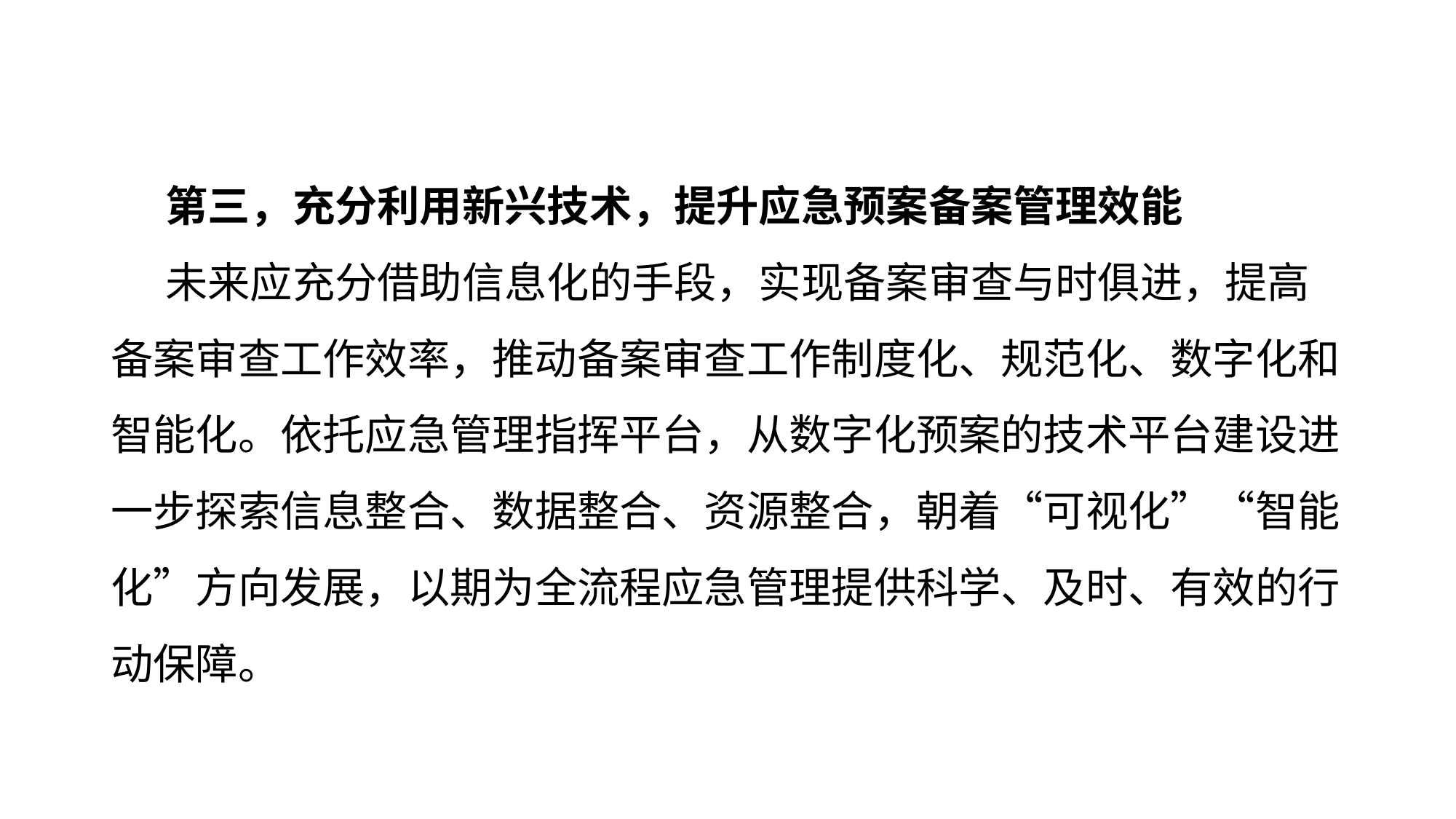

#
第三，充分利用新兴技术，提升应急预案备案管理效能
未来应充分借助信息化的手段，实现备案审查与时俱进，提高备案审查工作效率，推动备案审查工作制度化、规范化、数字化和智能化。依托应急管理指挥平台，从数字化预案的技术平台建设进一步探索信息整合、数据整合、资源整合，朝着“可视化”“智能化”方向发展，以期为全流程应急管理提供科学、及时、有效的行动保障。